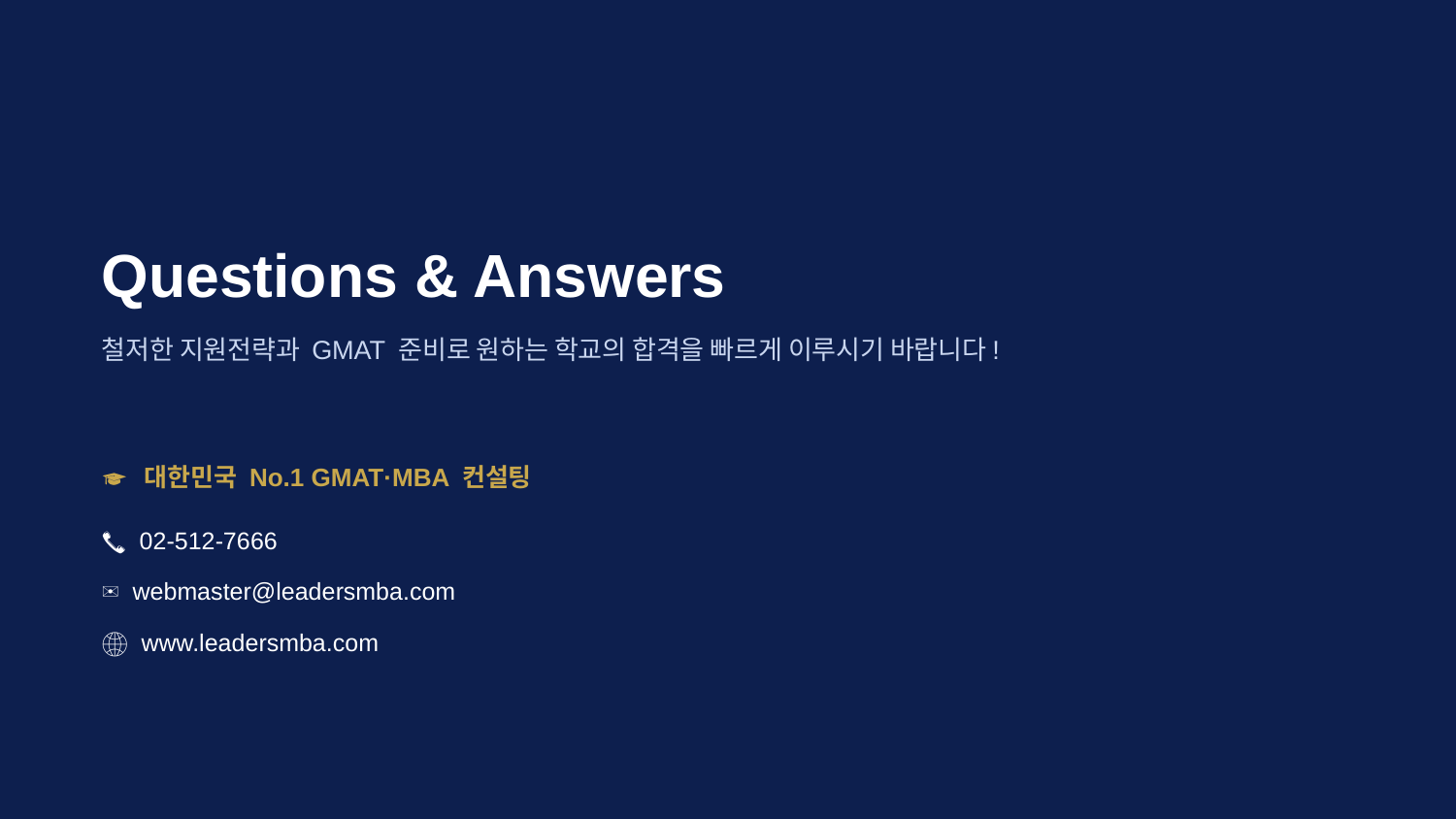

Questions & Answers
철저한 지원전략과 GMAT 준비로 원하는 학교의 합격을 빠르게 이루시기 바랍니다!
🎓  대한민국 No.1 GMAT·MBA 컨설팅
📞  02-512-7666
✉️  webmaster@leadersmba.com
🌐  www.leadersmba.com